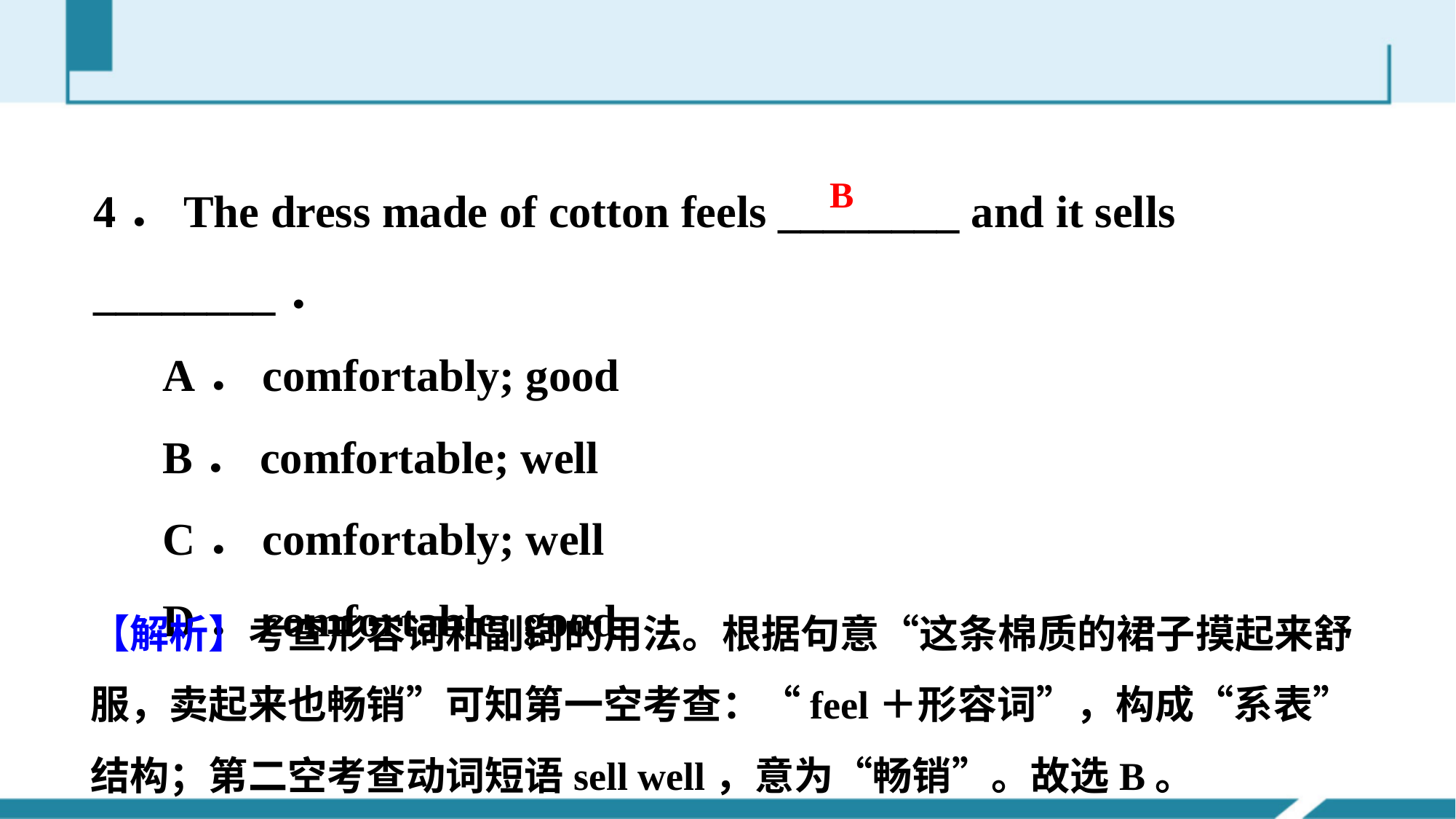

4．The dress made of cotton feels ________ and it sells ________．
      A．comfortably; good
      B．comfortable; well
      C．comfortably; well
      D．comfortable; good
B
【解析】考查形容词和副词的用法。根据句意“这条棉质的裙子摸起来舒服，卖起来也畅销”可知第一空考查：“feel＋形容词”，构成“系表”结构；第二空考查动词短语sell well，意为“畅销”。故选B。